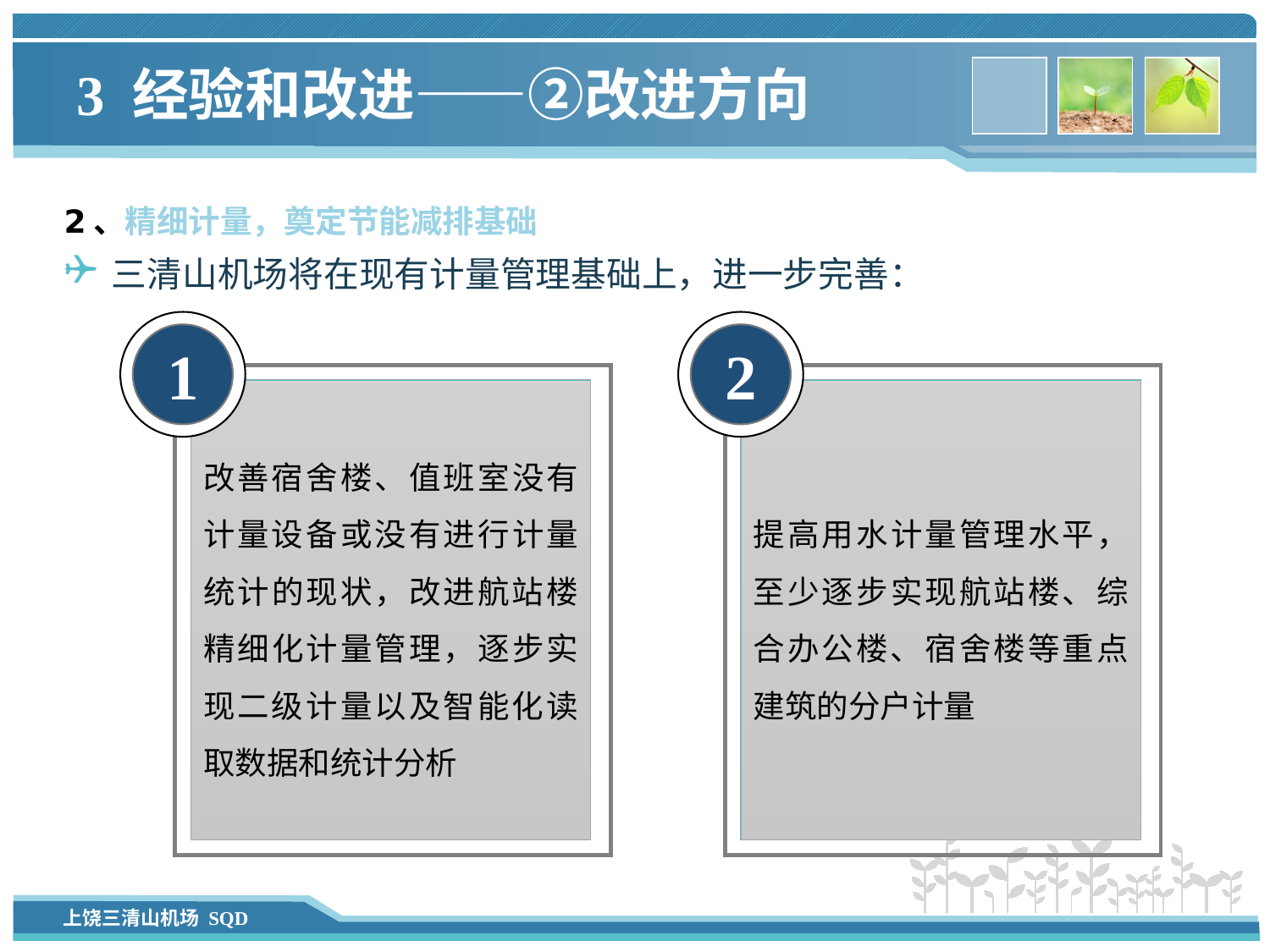

# 3 经验和改进——②改进方向
2、精细计量，奠定节能减排基础
三清山机场将在现有计量管理基础上，进一步完善：

1

2

改善宿舍楼、值班室没有计量设备或没有进行计量统计的现状，改进航站楼精细化计量管理，逐步实现二级计量以及智能化读取数据和统计分析
提高用水计量管理水平，至少逐步实现航站楼、综合办公楼、宿舍楼等重点建筑的分户计量